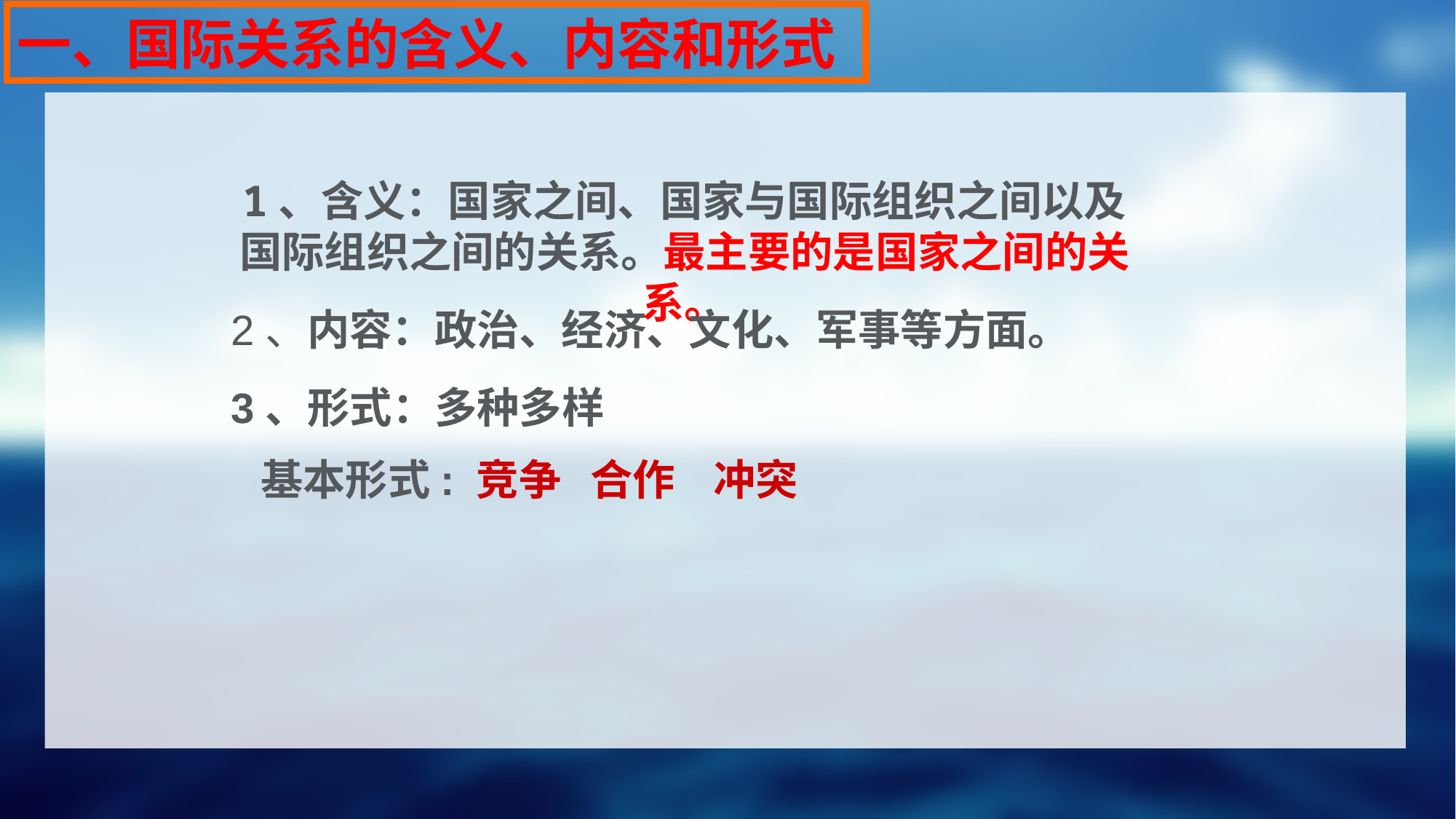

一、国际关系的含义、内容和形式

1、含义：国家之间、国家与国际组织之间以及国际组织之间的关系。最主要的是国家之间的关系。
2、内容：政治、经济、文化、军事等方面。
3、形式：多种多样
  基本形式: 竞争   合作    冲突